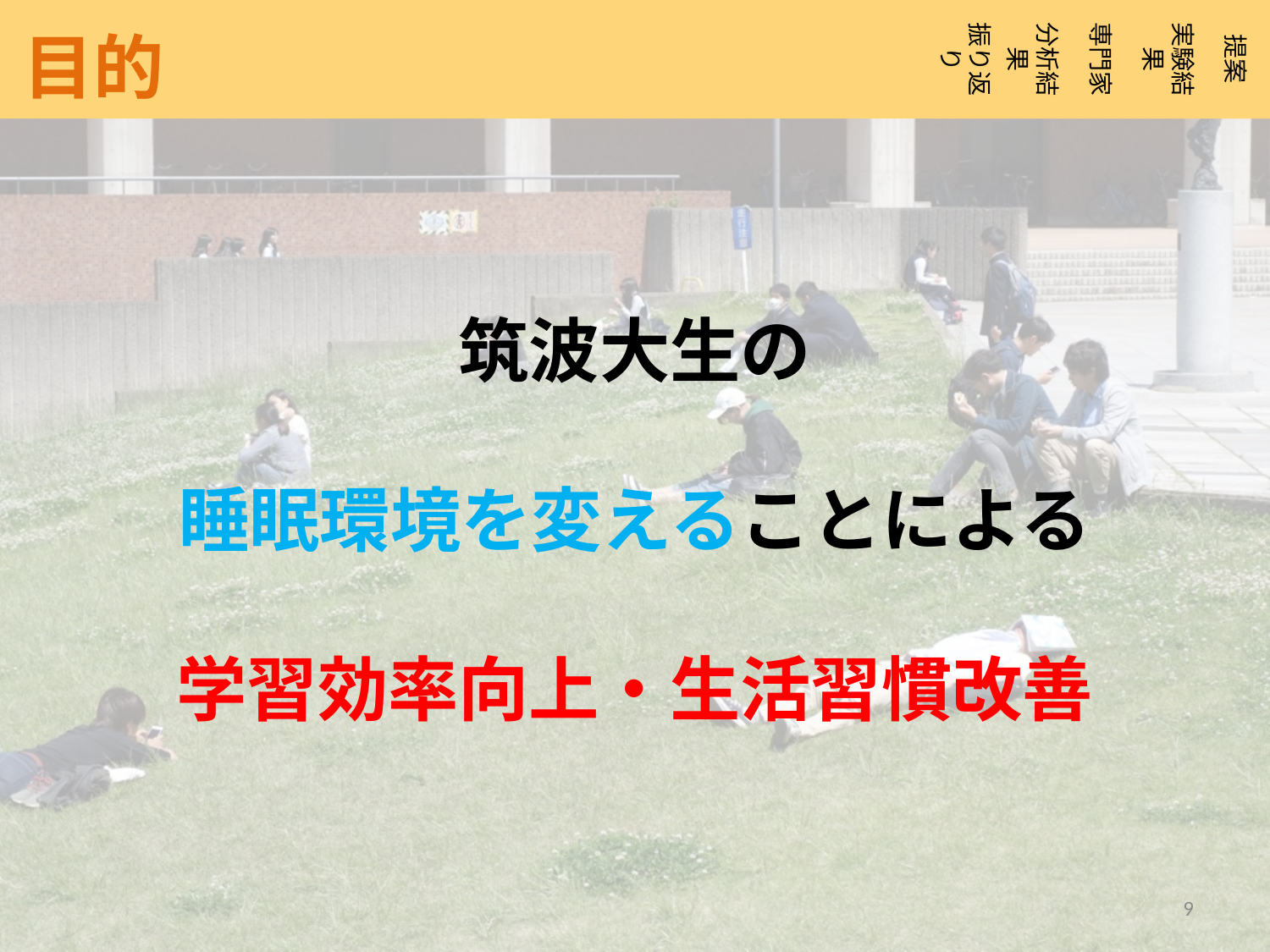

専門家
提案

振り返り
実験結果
分析結果
目的
筑波大生の

睡眠環境を変えることによる

学習効率向上・生活習慣改善
9